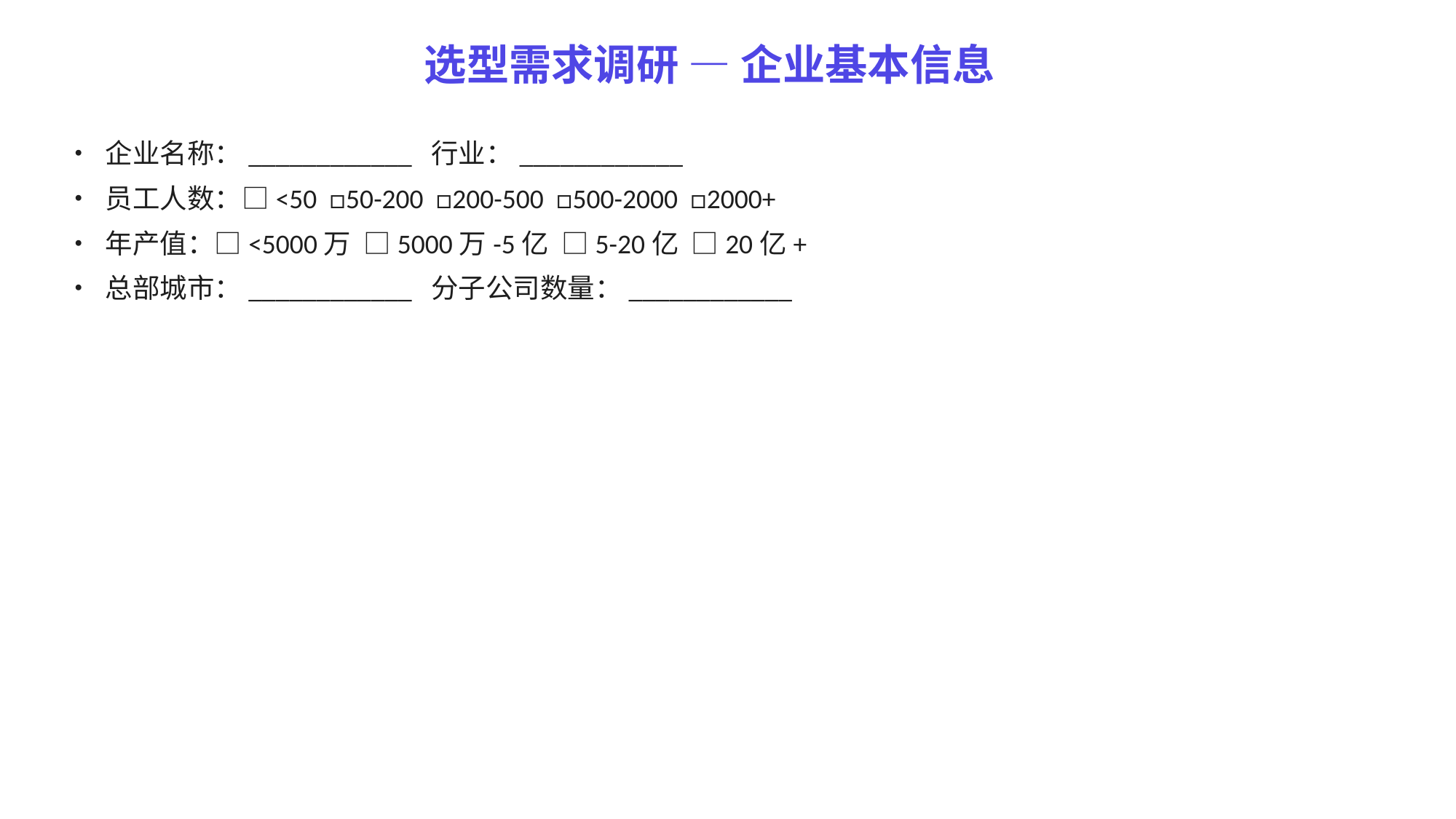

选型需求调研 — 企业基本信息
• 企业名称：____________  行业：____________
• 员工人数：□<50  □50-200  □200-500  □500-2000  □2000+
• 年产值：□<5000万  □5000万-5亿  □5-20亿  □20亿+
• 总部城市：____________  分子公司数量：____________